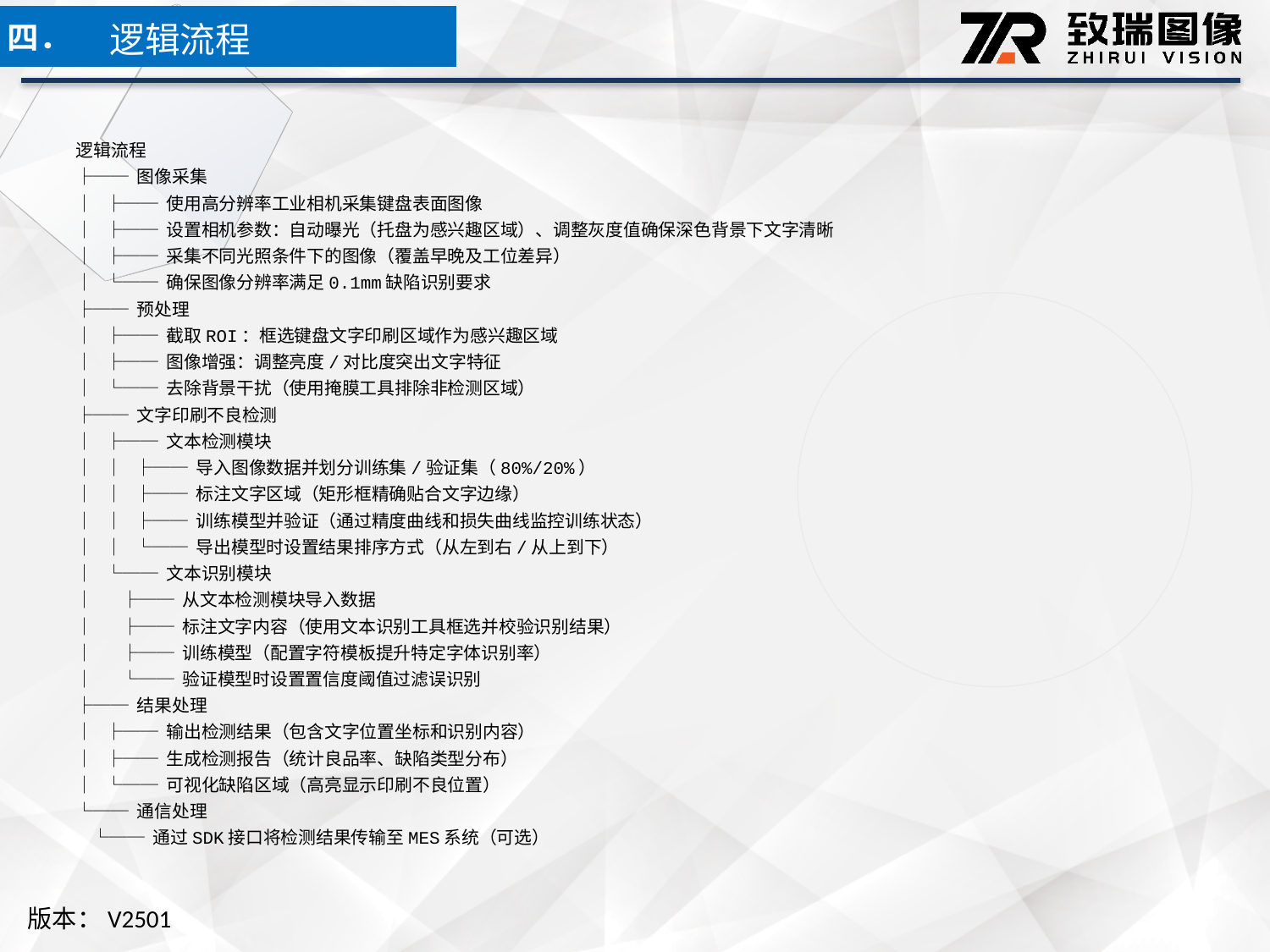

逻辑流程
四．

逻辑流程
├── 图像采集
│   ├── 使用高分辨率工业相机采集键盘表面图像
│   ├── 设置相机参数：自动曝光（托盘为感兴趣区域）、调整灰度值确保深色背景下文字清晰
│   ├── 采集不同光照条件下的图像（覆盖早晚及工位差异）
│   └── 确保图像分辨率满足0.1mm缺陷识别要求
├── 预处理
│   ├── 截取ROI：框选键盘文字印刷区域作为感兴趣区域
│   ├── 图像增强：调整亮度/对比度突出文字特征
│   └── 去除背景干扰（使用掩膜工具排除非检测区域）
├── 文字印刷不良检测
│   ├── 文本检测模块
│   │   ├── 导入图像数据并划分训练集/验证集（80%/20%）
│   │   ├── 标注文字区域（矩形框精确贴合文字边缘）
│   │   ├── 训练模型并验证（通过精度曲线和损失曲线监控训练状态）
│   │   └── 导出模型时设置结果排序方式（从左到右/从上到下）
│   └── 文本识别模块
│       ├── 从文本检测模块导入数据
│       ├── 标注文字内容（使用文本识别工具框选并校验识别结果）
│       ├── 训练模型（配置字符模板提升特定字体识别率）
│       └── 验证模型时设置置信度阈值过滤误识别
├── 结果处理
│   ├── 输出检测结果（包含文字位置坐标和识别内容）
│   ├── 生成检测报告（统计良品率、缺陷类型分布）
│   └── 可视化缺陷区域（高亮显示印刷不良位置）
└── 通信处理
    └── 通过SDK接口将检测结果传输至MES系统（可选）